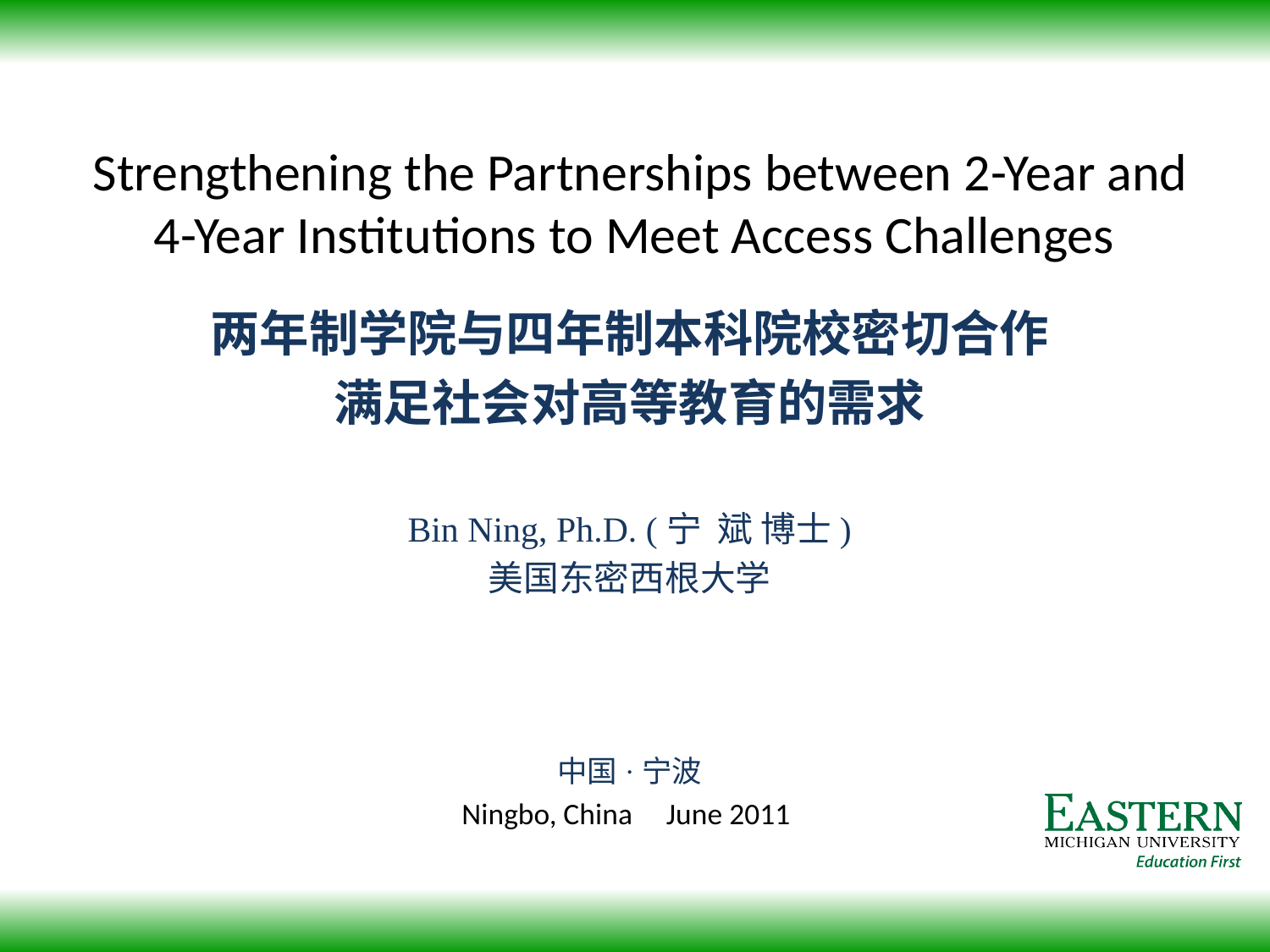

# Strengthening the Partnerships between 2-Year and 4-Year Institutions to Meet Access Challenges
两年制学院与四年制本科院校密切合作
满足社会对高等教育的需求

Bin Ning, Ph.D. (宁  斌 博士)
美国东密西根大学

中国·宁波
Ningbo, China     June 2011